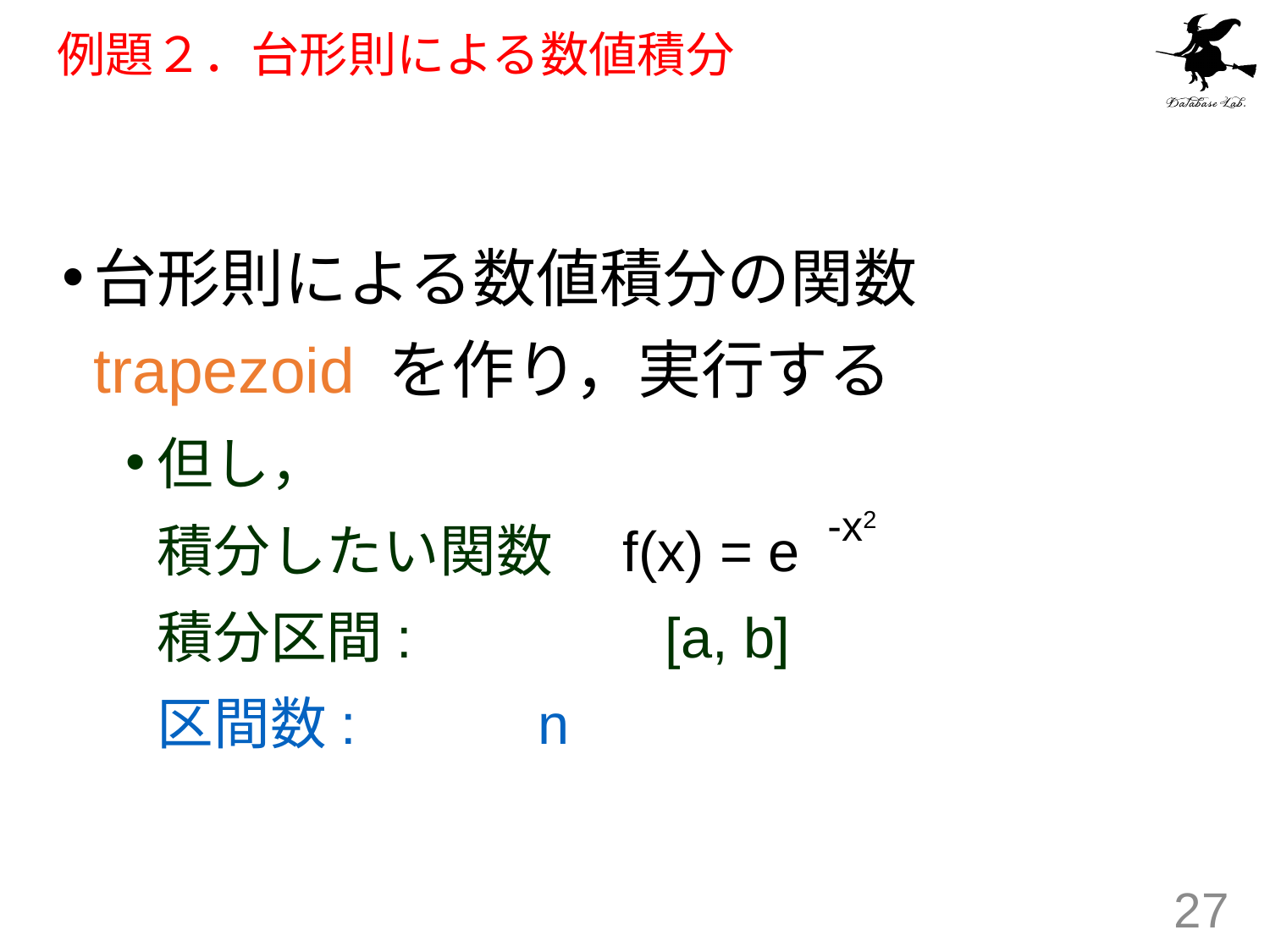

# 例題２．台形則による数値積分
台形則による数値積分の関数 trapezoid を作り，実行する
但し，
	積分したい関数　f(x) = e
	積分区間:		[a, b]
	区間数:		n

-x2
27